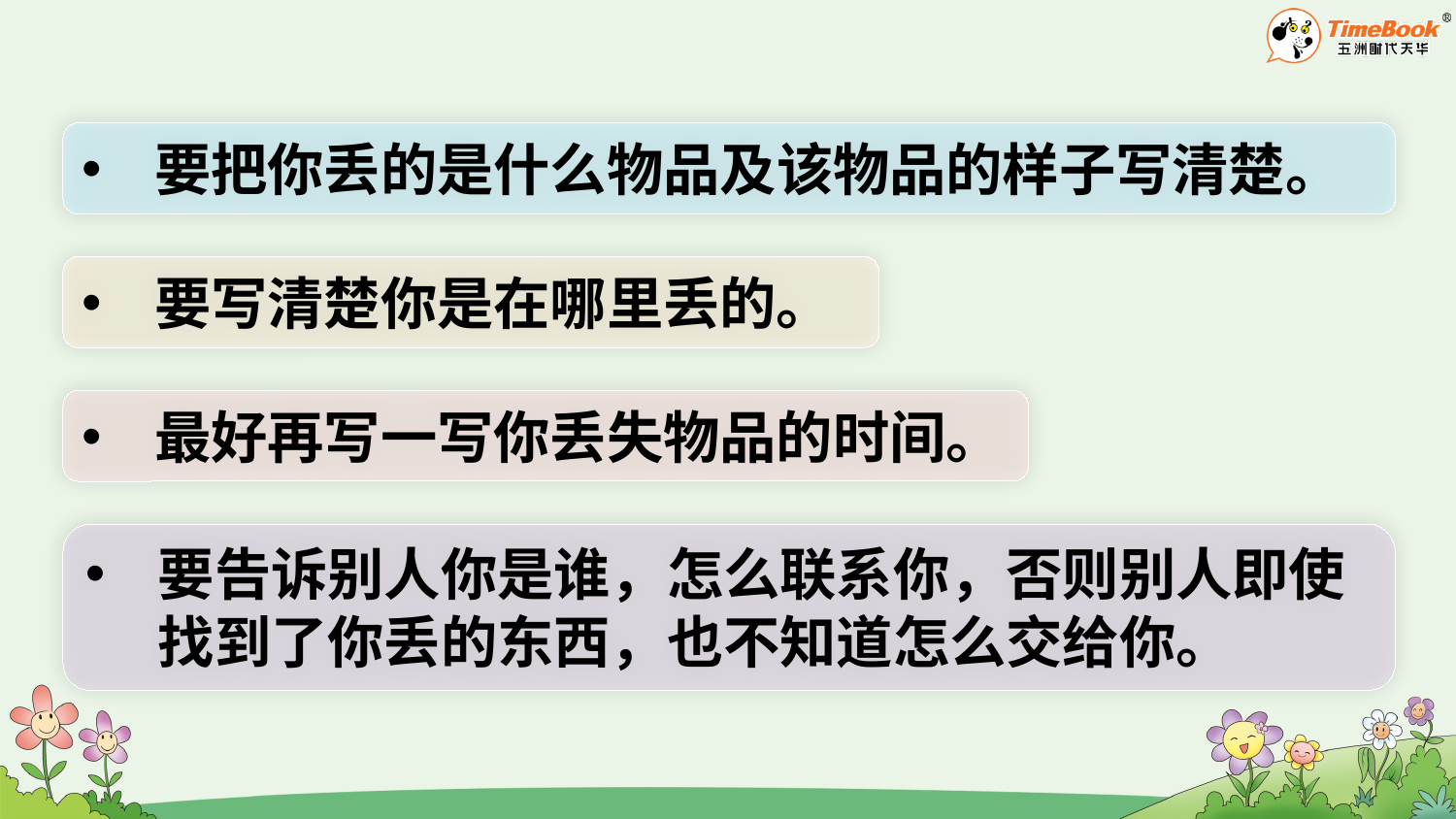

要把你丢的是什么物品及该物品的样子写清楚。
要写清楚你是在哪里丢的。
最好再写一写你丢失物品的时间。
要告诉别人你是谁，怎么联系你，否则别人即使找到了你丢的东西，也不知道怎么交给你。